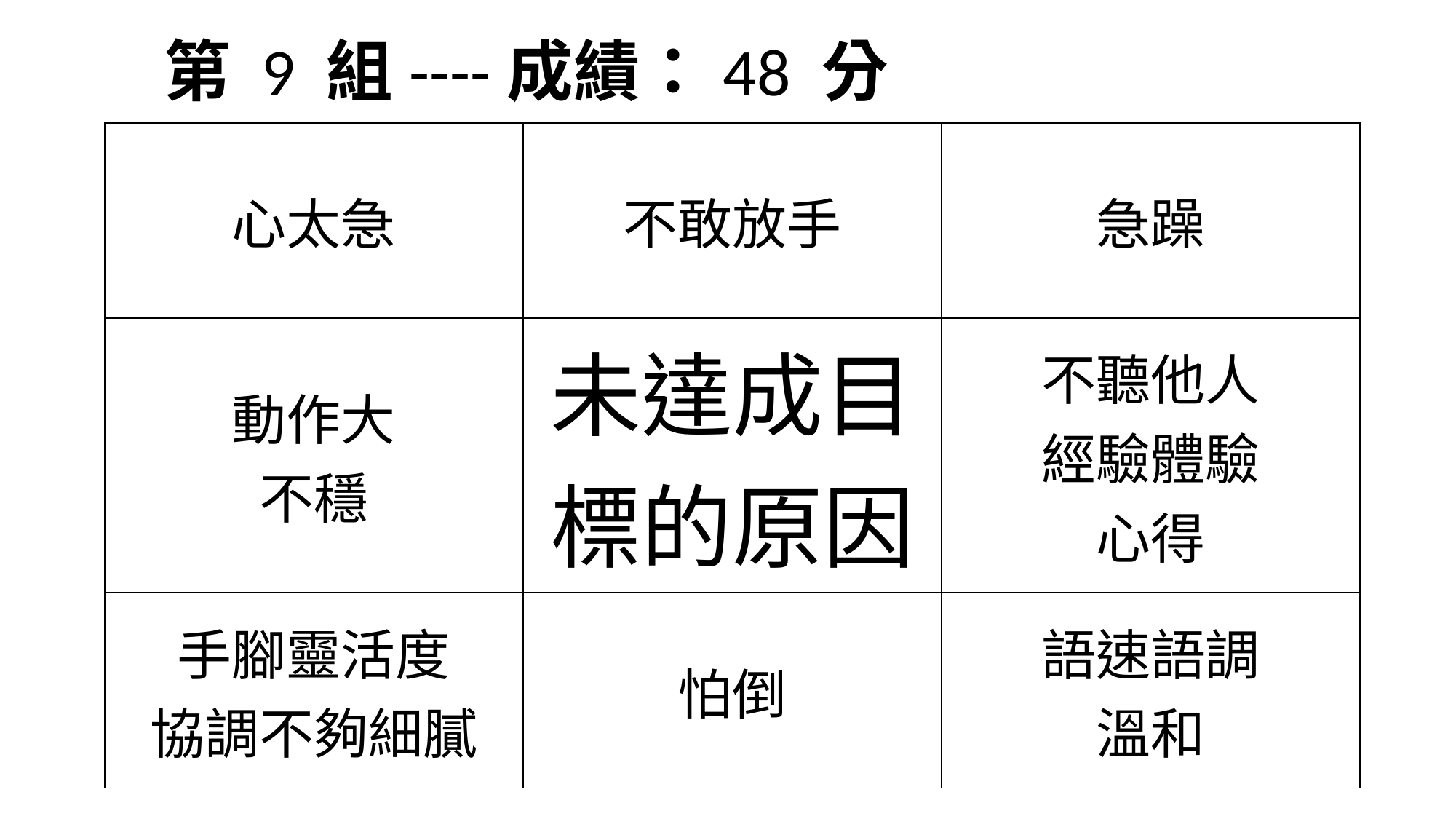

# 第 9 組----成績：48 分
| 心太急 | 不敢放手 | 急躁 |
| --- | --- | --- |
| 動作大 不穩 | 未達成目標的原因 | 不聽他人 經驗體驗 心得 |
| 手腳靈活度 協調不夠細膩 | 怕倒 | 語速語調 溫和 |